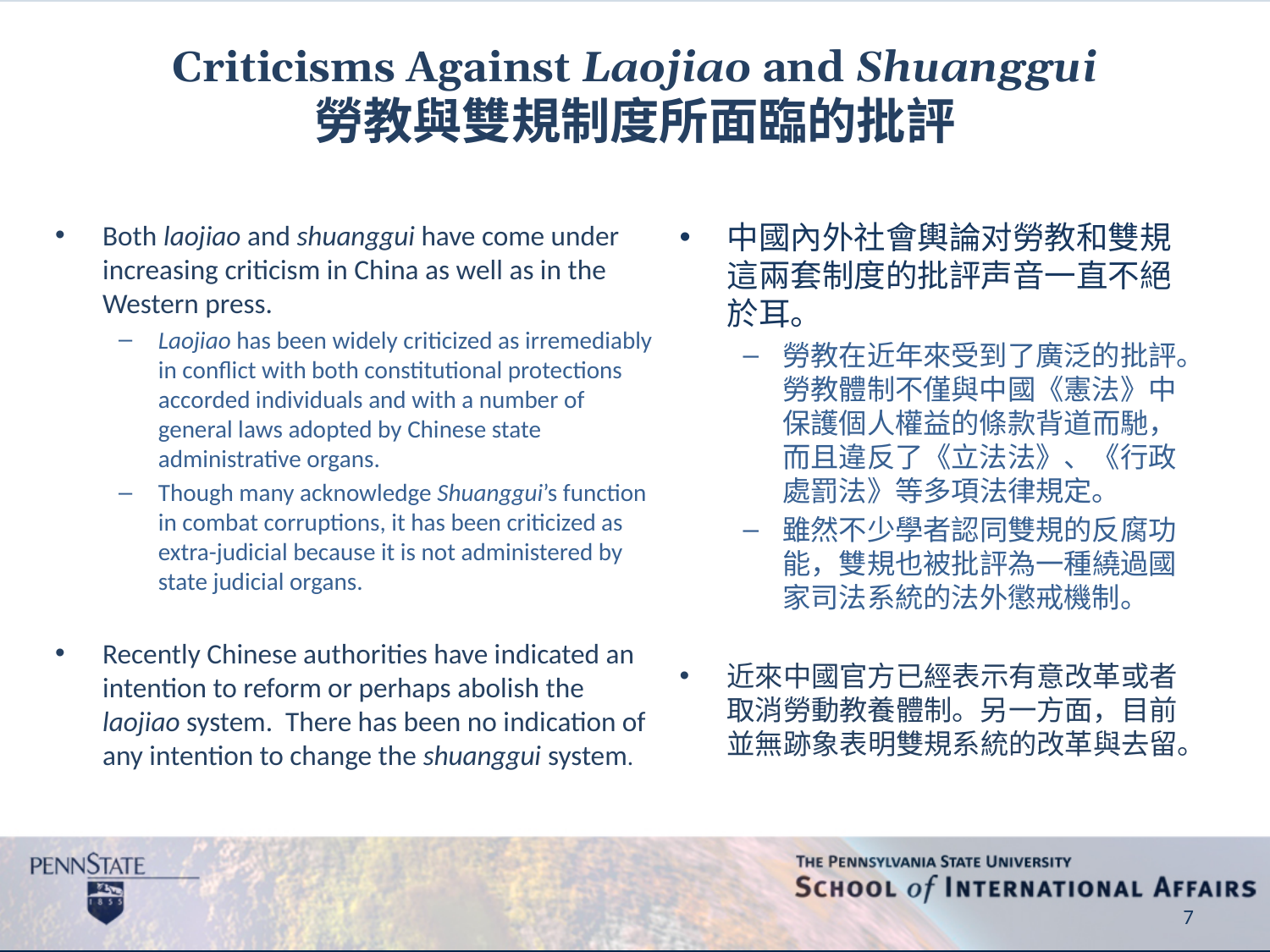

# Criticisms Against Laojiao and Shuanggui 勞教與雙規制度所面臨的批評
Both laojiao and shuanggui have come under increasing criticism in China as well as in the Western press.
Laojiao has been widely criticized as irremediably in conflict with both constitutional protections accorded individuals and with a number of general laws adopted by Chinese state administrative organs.
Though many acknowledge Shuanggui’s function in combat corruptions, it has been criticized as extra-judicial because it is not administered by state judicial organs.

Recently Chinese authorities have indicated an intention to reform or perhaps abolish the laojiao system.  There has been no indication of any intention to change the shuanggui system.
中國內外社會輿論对勞教和雙規這兩套制度的批評声音一直不絕於耳。
勞教在近年來受到了廣泛的批評。勞教體制不僅與中國《憲法》中保護個人權益的條款背道而馳，而且違反了《立法法》、《行政處罰法》等多項法律規定。
雖然不少學者認同雙規的反腐功能，雙規也被批評為一種繞過國家司法系統的法外懲戒機制。

近來中國官方已經表示有意改革或者取消勞動教養體制。另一方面，目前並無跡象表明雙規系統的改革與去留。
7